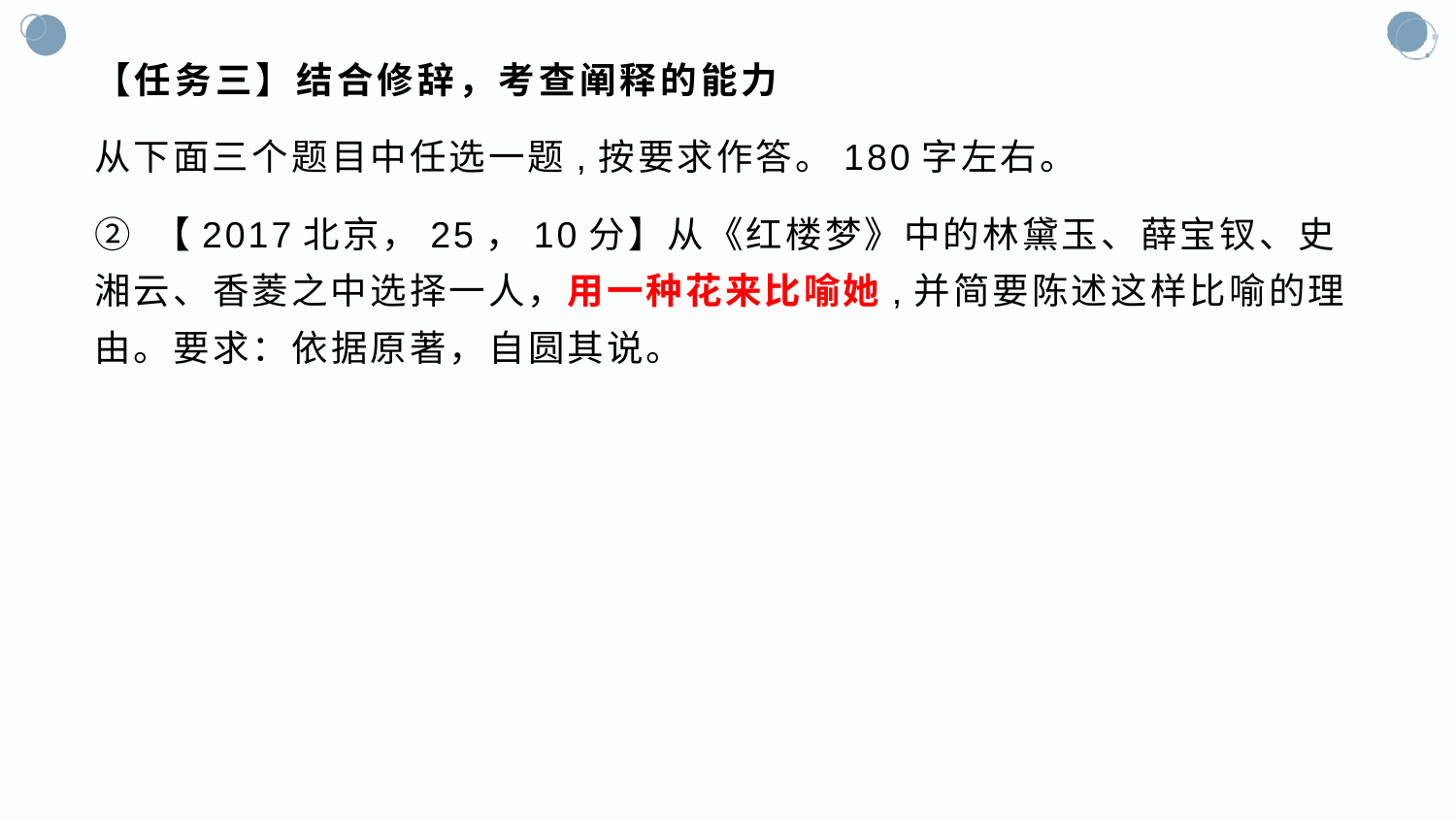

# 【任务三】结合修辞，考查阐释的能力
从下面三个题目中任选一题,按要求作答。180字左右。
② 【2017北京，25，10分】从《红楼梦》中的林黛玉、薛宝钗、史湘云、香菱之中选择一人，用一种花来比喻她,并简要陈述这样比喻的理由。要求：依据原著，自圆其说。